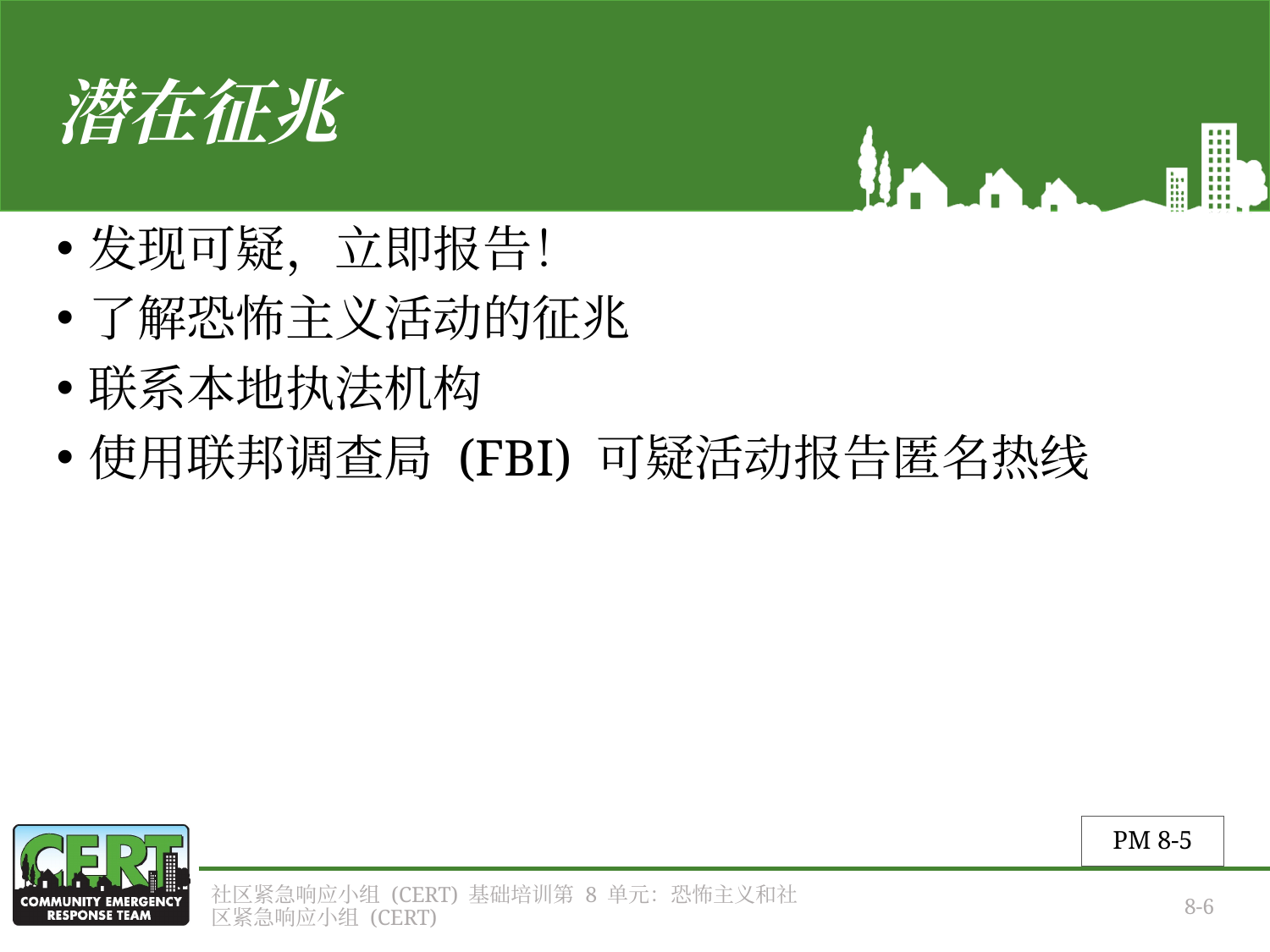

# 潜在征兆
发现可疑，立即报告！
了解恐怖主义活动的征兆
联系本地执法机构
使用联邦调查局 (FBI) 可疑活动报告匿名热线
PM 8-5
社区紧急响应小组 (CERT) 基础培训第 8 单元：恐怖主义和社区紧急响应小组 (CERT)
8-6